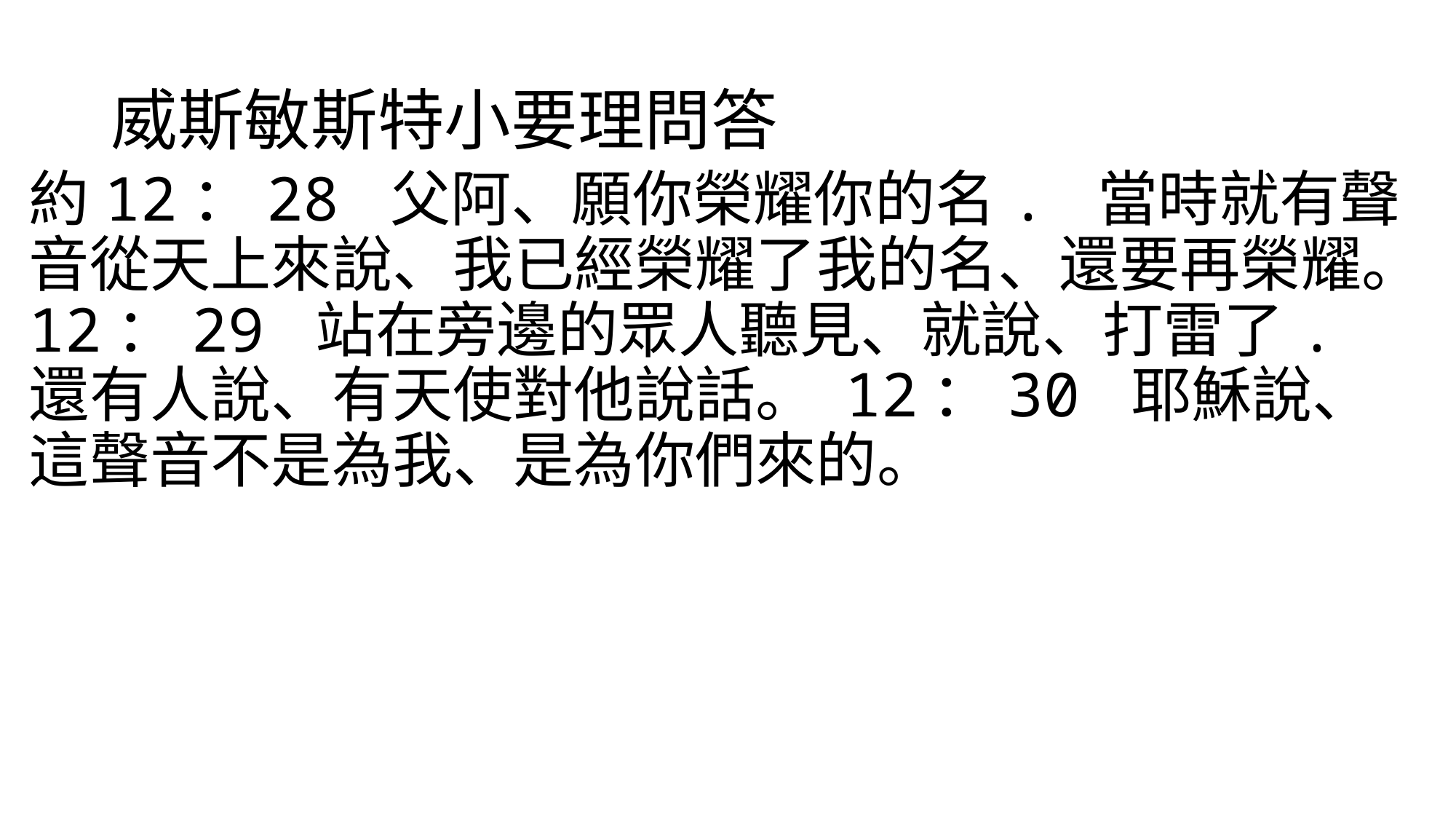

# 威斯敏斯特小要理問答
約12：28 父阿、願你榮耀你的名. 當時就有聲音從天上來說、我已經榮耀了我的名、還要再榮耀。 12：29 站在旁邊的眾人聽見、就說、打雷了. 還有人說、有天使對他說話。 12：30 耶穌說、這聲音不是為我、是為你們來的。